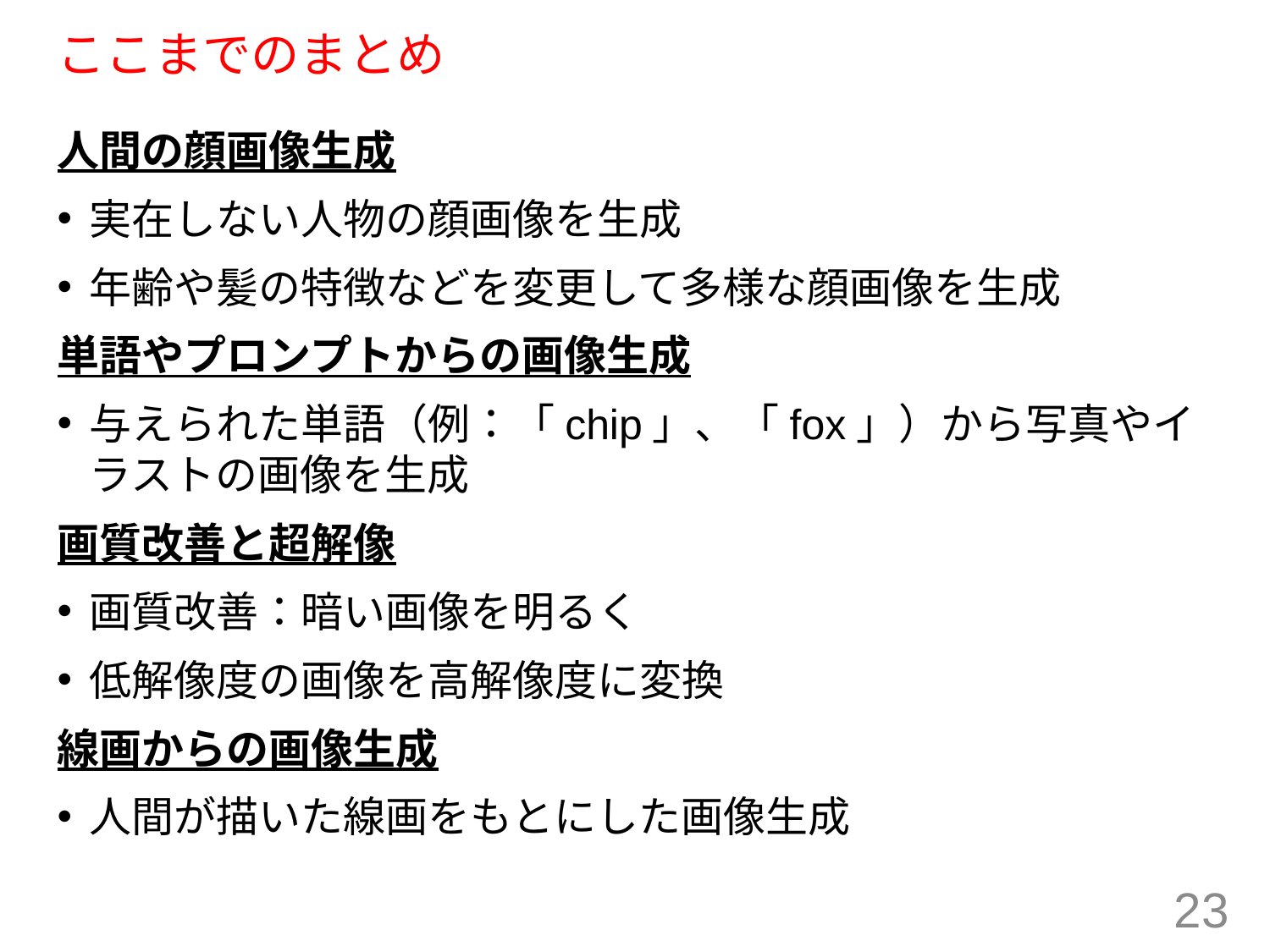

# ここまでのまとめ
人間の顔画像生成
実在しない人物の顔画像を生成
年齢や髪の特徴などを変更して多様な顔画像を生成
単語やプロンプトからの画像生成
与えられた単語（例：「chip」、「fox」）から写真やイラストの画像を生成
画質改善と超解像
画質改善：暗い画像を明るく
低解像度の画像を高解像度に変換
線画からの画像生成
人間が描いた線画をもとにした画像生成
23